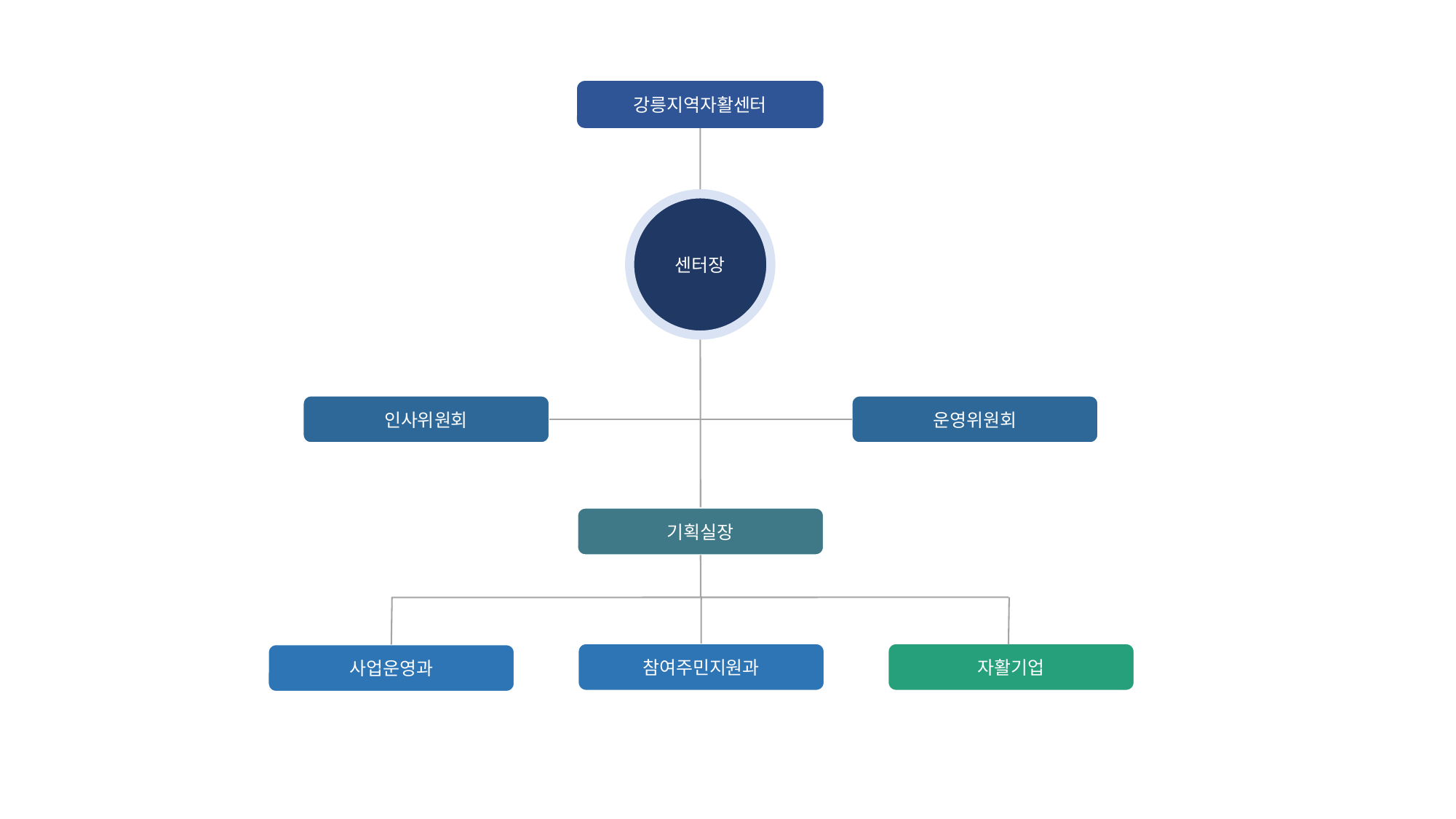

강릉지역자활센터
센터장
인사위원회
운영위원회
기획실장
참여주민지원과
자활기업
사업운영과